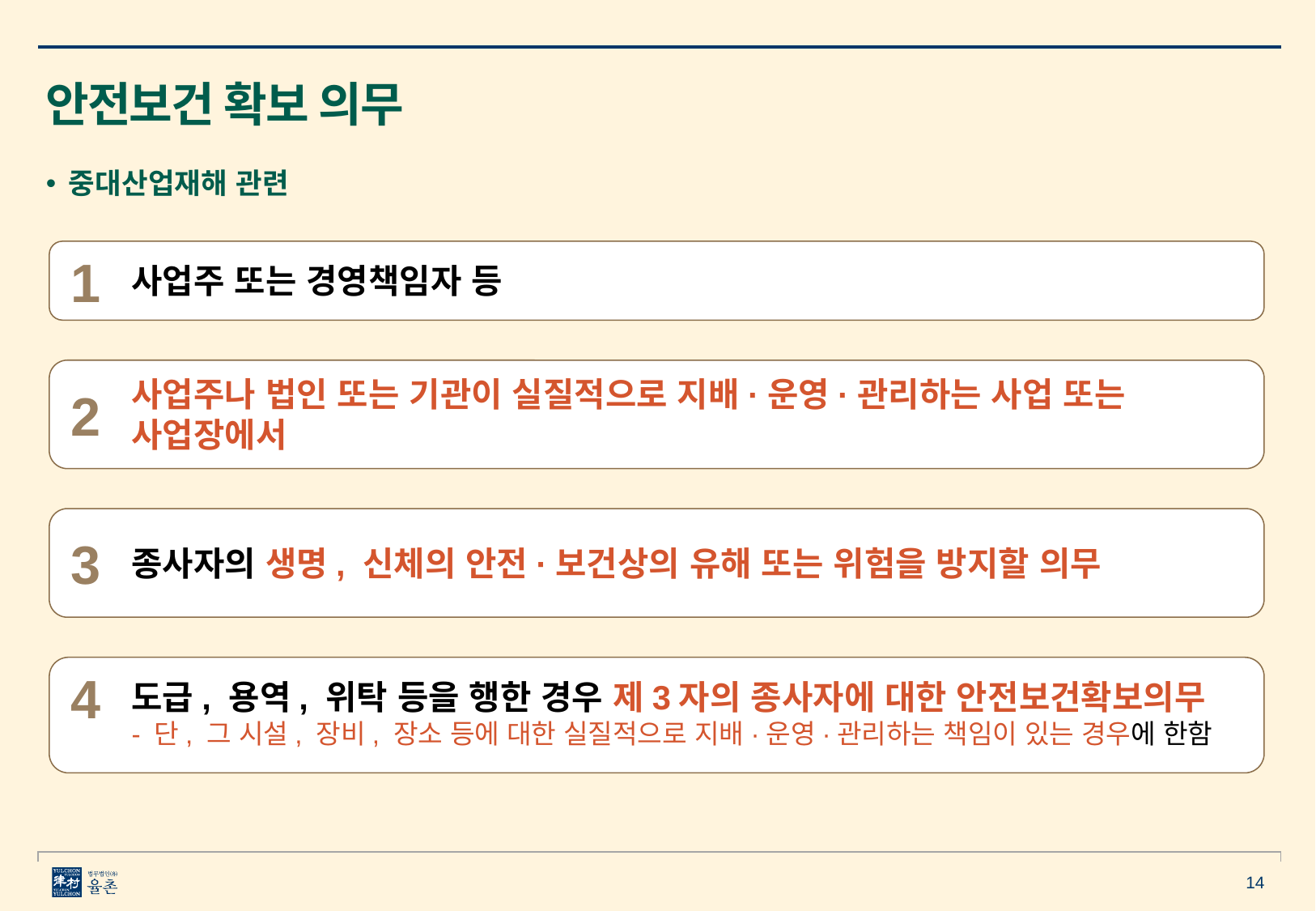

안전보건 확보 의무

중대산업재해 관련

1
사업주 또는 경영책임자 등

사업주나 법인 또는 기관이 실질적으로 지배·운영·관리하는 사업 또는 사업장에서
2

3
종사자의 생명, 신체의 안전·보건상의 유해 또는 위험을 방지할 의무

4
도급, 용역, 위탁 등을 행한 경우 제3자의 종사자에 대한 안전보건확보의무
- 단, 그 시설, 장비, 장소 등에 대한 실질적으로 지배·운영·관리하는 책임이 있는 경우에 한함
14